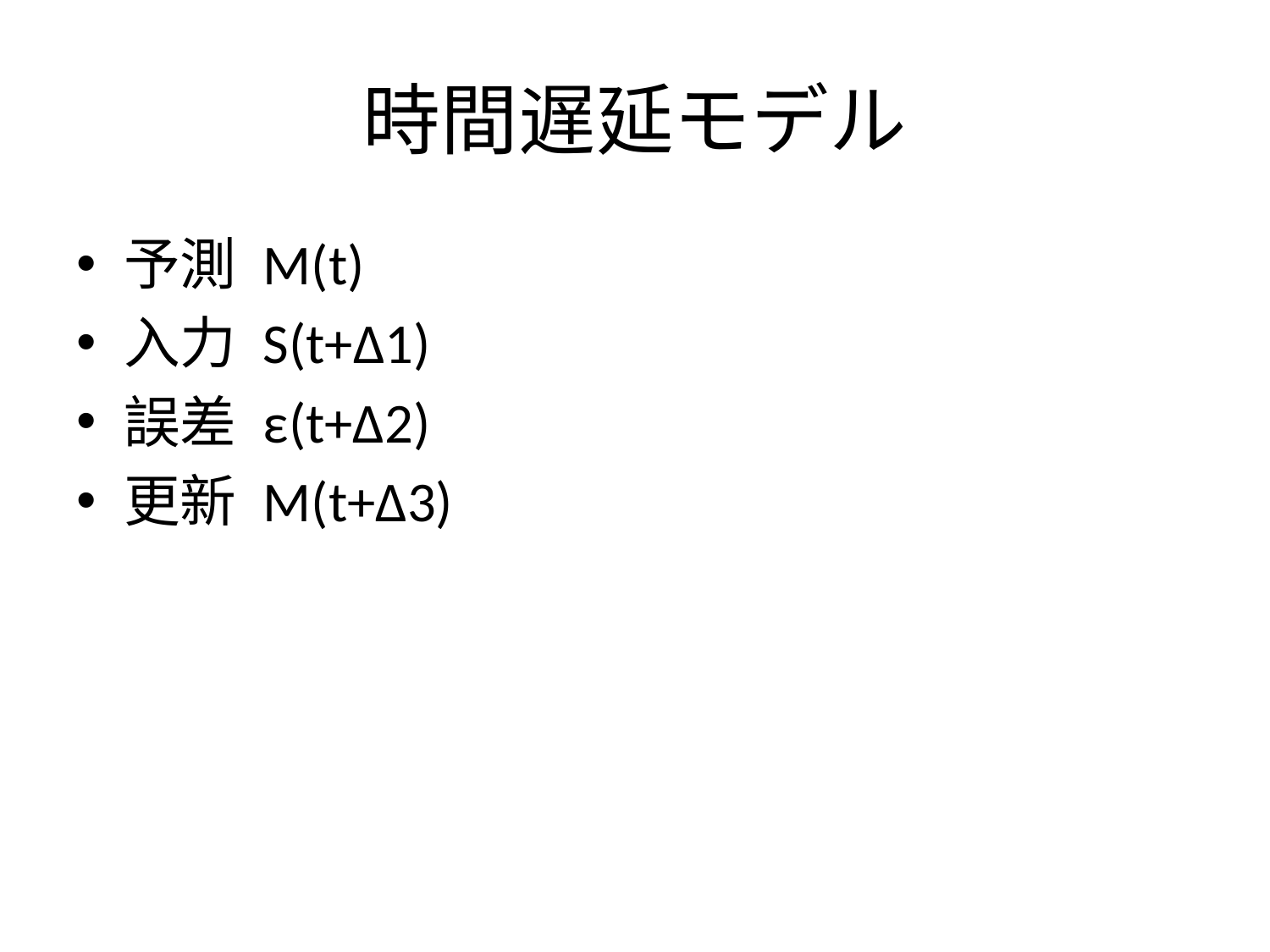

# 時間遅延モデル
予測 M(t)
入力 S(t+Δ1)
誤差 ε(t+Δ2)
更新 M(t+Δ3)